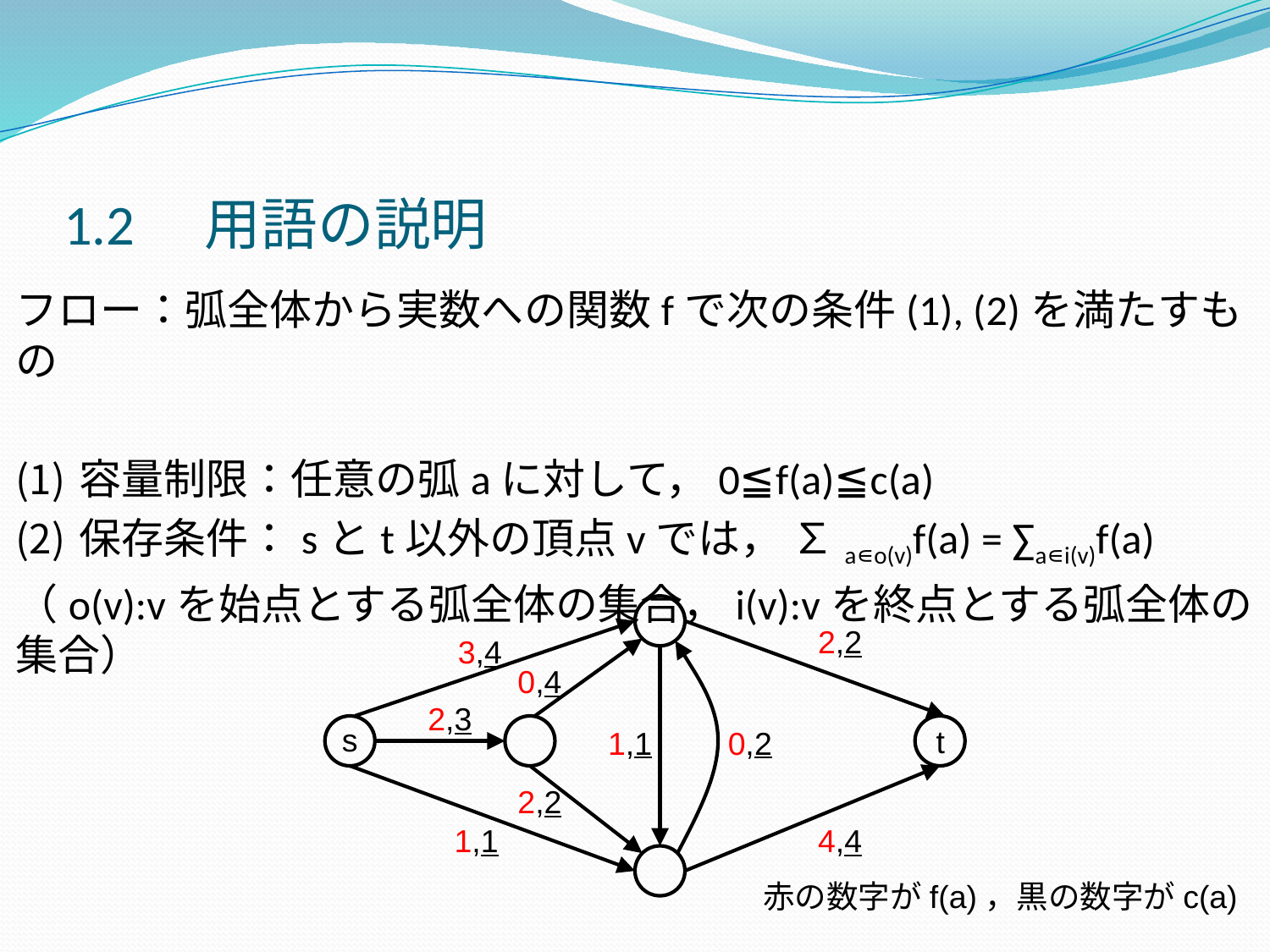

1.2　用語の説明
フロー：弧全体から実数への関数fで次の条件(1), (2)を満たすもの

容量制限：任意の弧aに対して，0≦f(a)≦c(a)
保存条件：sとt以外の頂点vでは， ∑a∊o(v)f(a) = ∑a∊i(v)f(a)
（o(v):vを始点とする弧全体の集合，i(v):vを終点とする弧全体の集合）
#

2,2
3,4

0,4
2,3
s

t
1,1
0,2
2,2
1,1
4,4

赤の数字がf(a)，黒の数字がc(a)